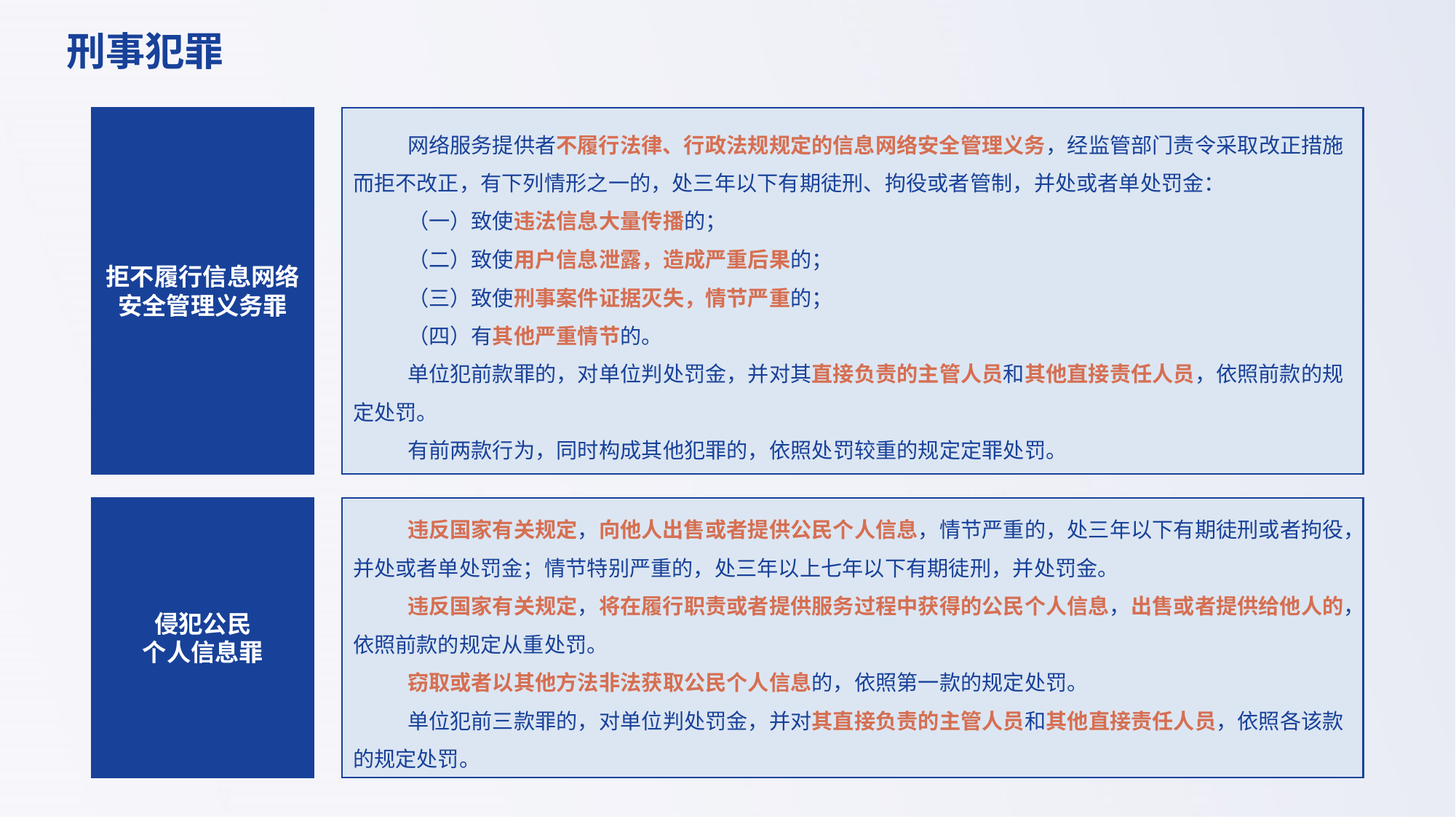

刑事犯罪
拒不履行信息网络安全管理义务罪
网络服务提供者不履行法律、行政法规规定的信息网络安全管理义务，经监管部门责令采取改正措施而拒不改正，有下列情形之一的，处三年以下有期徒刑、拘役或者管制，并处或者单处罚金：
（一）致使违法信息大量传播的；
（二）致使用户信息泄露，造成严重后果的；
（三）致使刑事案件证据灭失，情节严重的；
（四）有其他严重情节的。
单位犯前款罪的，对单位判处罚金，并对其直接负责的主管人员和其他直接责任人员，依照前款的规定处罚。
有前两款行为，同时构成其他犯罪的，依照处罚较重的规定定罪处罚。
侵犯公民
个人信息罪
违反国家有关规定，向他人出售或者提供公民个人信息，情节严重的，处三年以下有期徒刑或者拘役，并处或者单处罚金；情节特别严重的，处三年以上七年以下有期徒刑，并处罚金。
违反国家有关规定，将在履行职责或者提供服务过程中获得的公民个人信息，出售或者提供给他人的，依照前款的规定从重处罚。
窃取或者以其他方法非法获取公民个人信息的，依照第一款的规定处罚。
单位犯前三款罪的，对单位判处罚金，并对其直接负责的主管人员和其他直接责任人员，依照各该款的规定处罚。